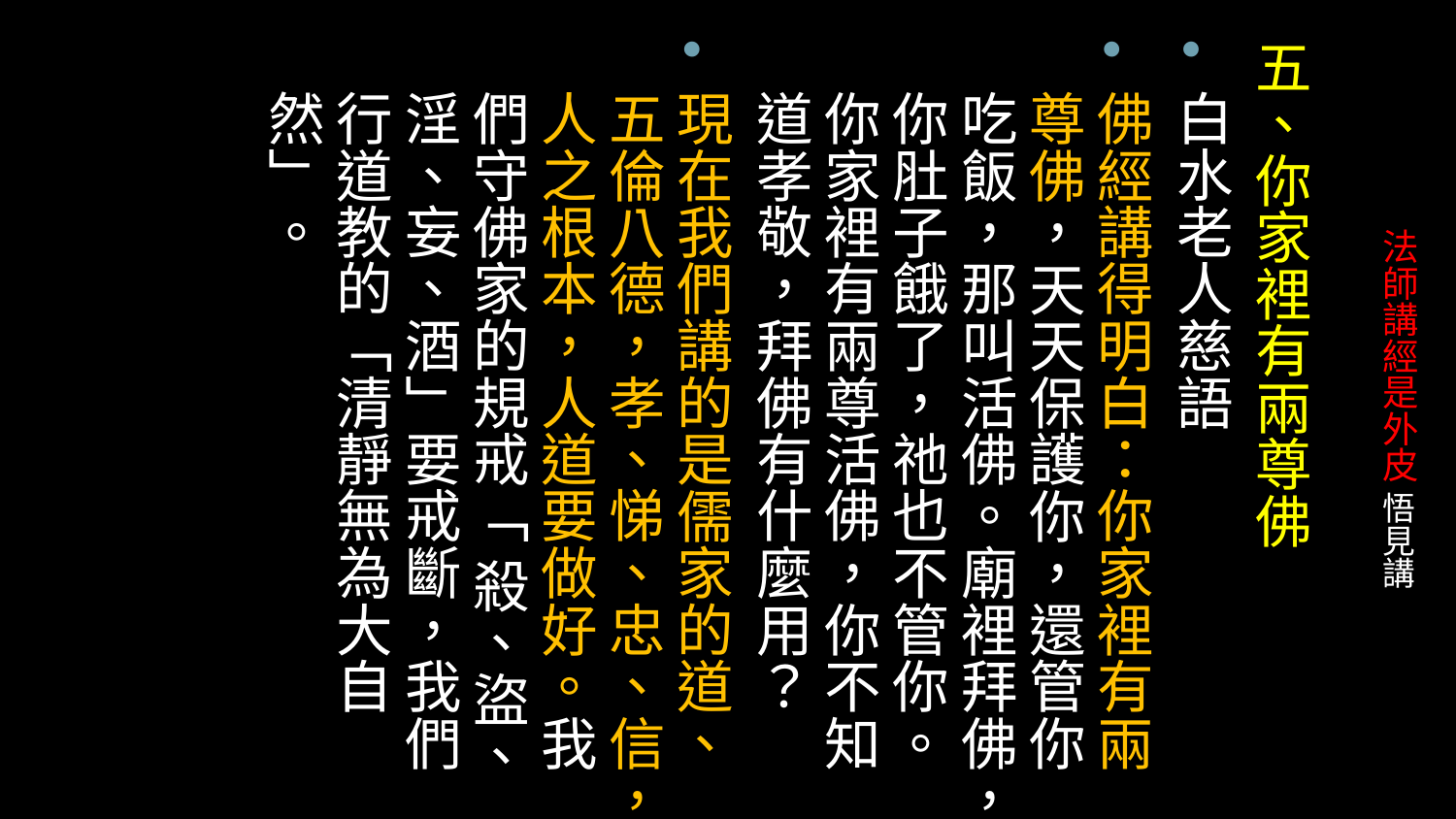

五、你家裡有兩尊佛
白水老人慈語
佛經講得明白：你家裡有兩尊佛，天天保護你，還管你吃飯，那叫活佛。廟裡拜佛，你肚子餓了，祂也不管你。你家裡有兩尊活佛，你不知道孝敬，拜佛有什麼用？
現在我們講的是儒家的道、五倫八德，孝、悌、忠、信，人之根本，人道要做好。我們守佛家的規戒「 殺、盜、淫、妄、酒」要戒斷，我們行道教的「清靜無為大自然」。

# 法師講經是外皮 悟見講